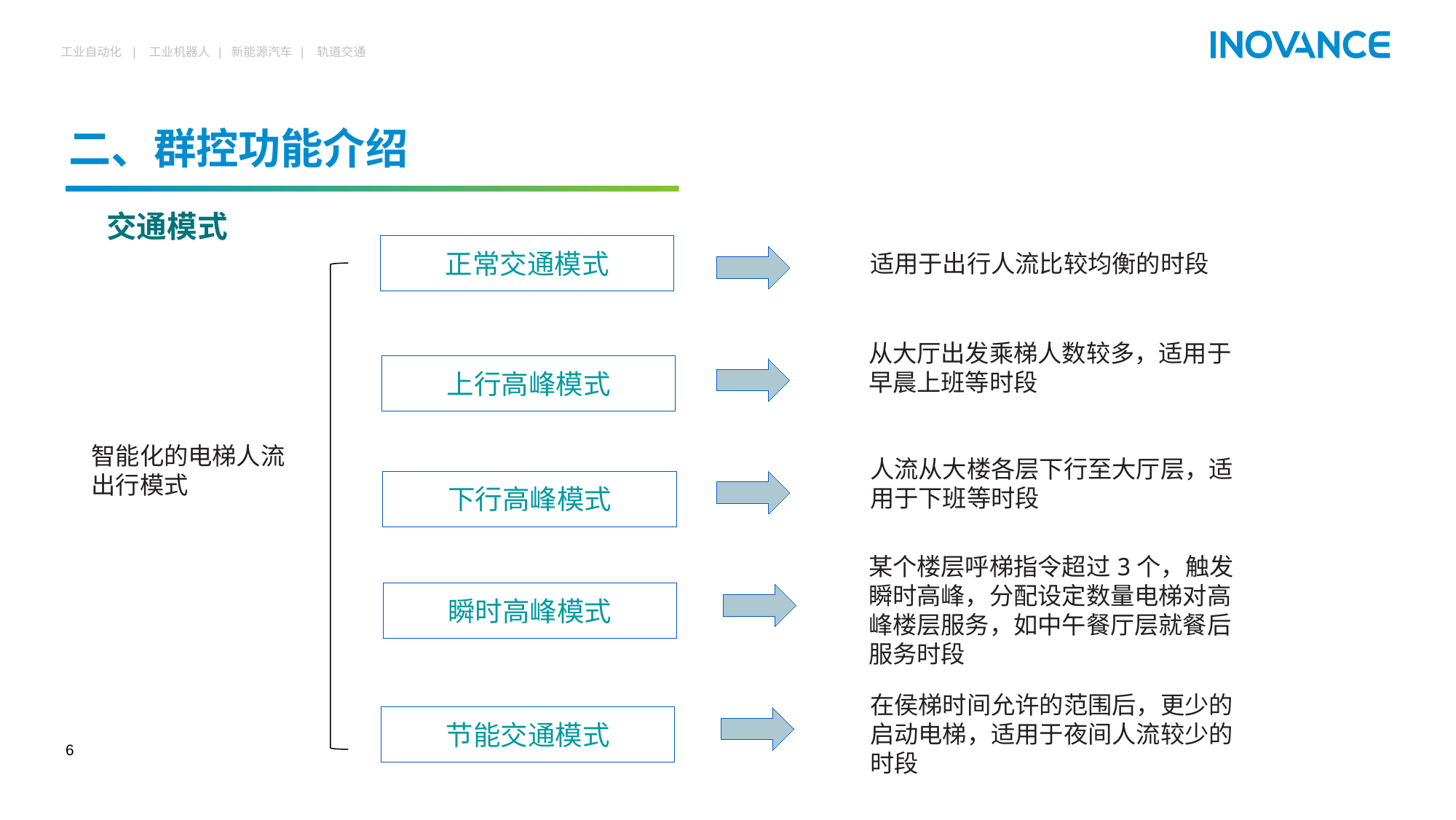

# 二、群控功能介绍
交通模式
正常交通模式
适用于出行人流比较均衡的时段

从大厅出发乘梯人数较多，适用于早晨上班等时段
上行高峰模式

智能化的电梯人流出行模式
人流从大楼各层下行至大厅层，适用于下班等时段
下行高峰模式

某个楼层呼梯指令超过3个，触发瞬时高峰，分配设定数量电梯对高峰楼层服务，如中午餐厅层就餐后服务时段
瞬时高峰模式

在侯梯时间允许的范围后，更少的启动电梯，适用于夜间人流较少的时段
节能交通模式

6